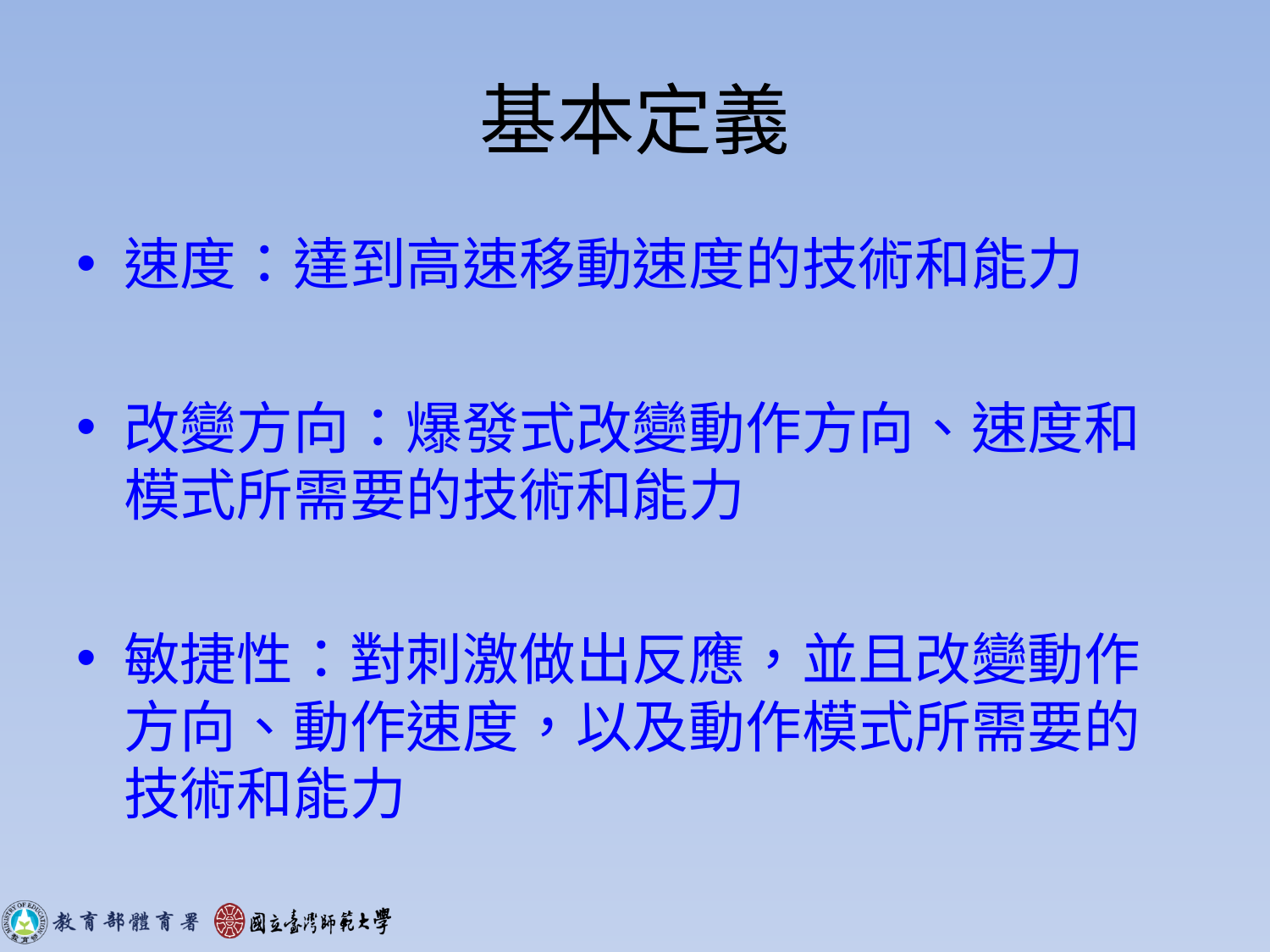

# 基本定義
速度：達到高速移動速度的技術和能力

改變方向：爆發式改變動作方向、速度和模式所需要的技術和能力

敏捷性：對刺激做出反應，並且改變動作方向、動作速度，以及動作模式所需要的技術和能力